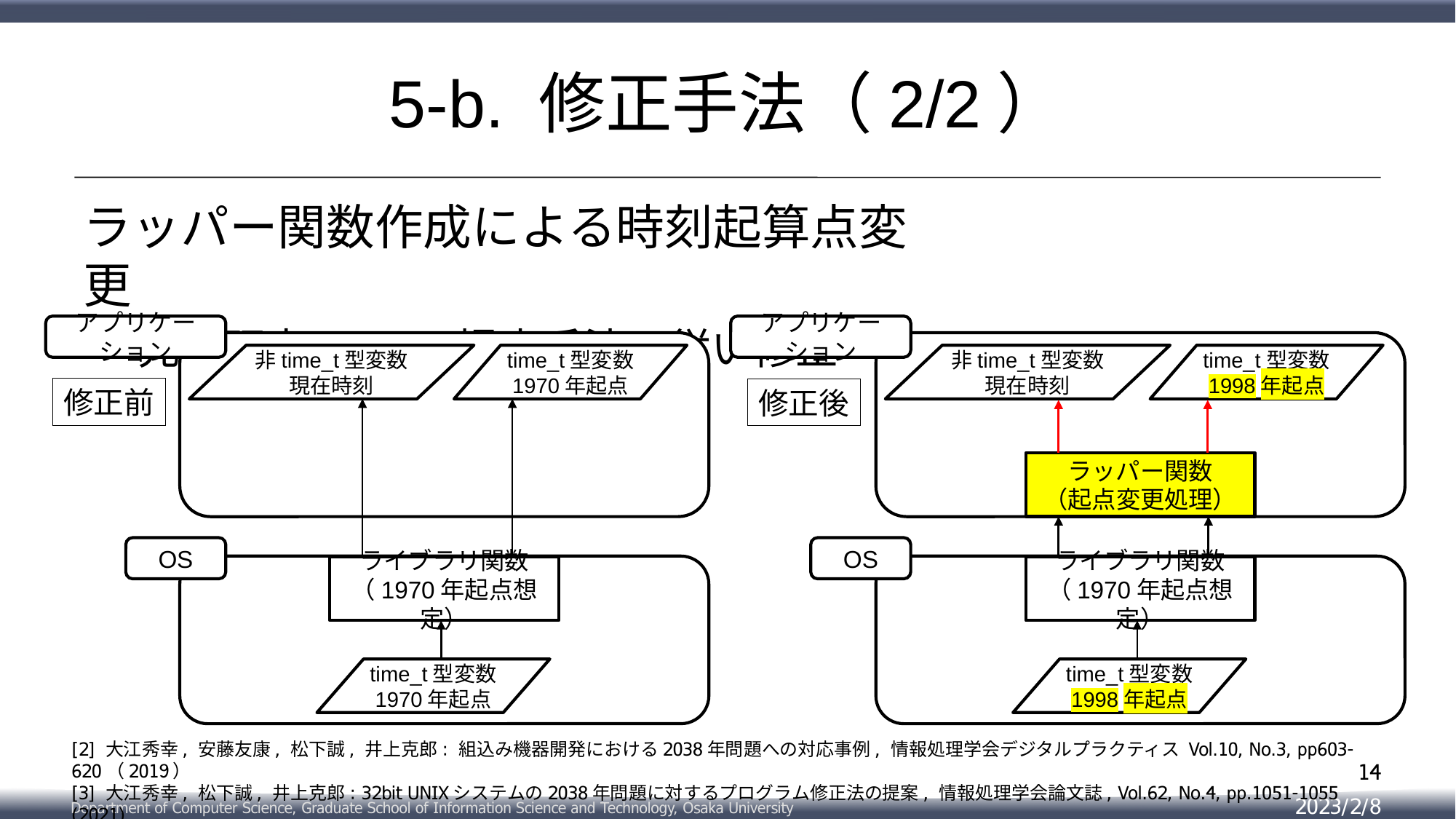

# 5-b. 修正手法（2/2）
ラッパー関数作成による時刻起算点変更
先行研究 [2,3] の提案手法に従い修正
アプリケーション
アプリケーション

非time_t型変数
現在時刻
time_t型変数
1970年起点
非time_t型変数
現在時刻
time_t型変数
1998年起点
修正前
修正後
ラッパー関数
（起点変更処理）
OS
OS

ライブラリ関数
（1970年起点想定）
ライブラリ関数
（1970年起点想定）
time_t型変数
1970年起点
time_t型変数
1998年起点
[2] 大江秀幸, 安藤友康, 松下誠, 井上克郎: 組込み機器開発における2038年問題への対応事例, 情報処理学会デジタルプラクティス Vol.10, No.3, pp603-620（2019）
[3] 大江秀幸, 松下誠, 井上克郎: 32bit UNIXシステムの2038年問題に対するプログラム修正法の提案, 情報処理学会論文誌, Vol.62, No.4, pp.1051-1055 (2021)
14
2023/2/8